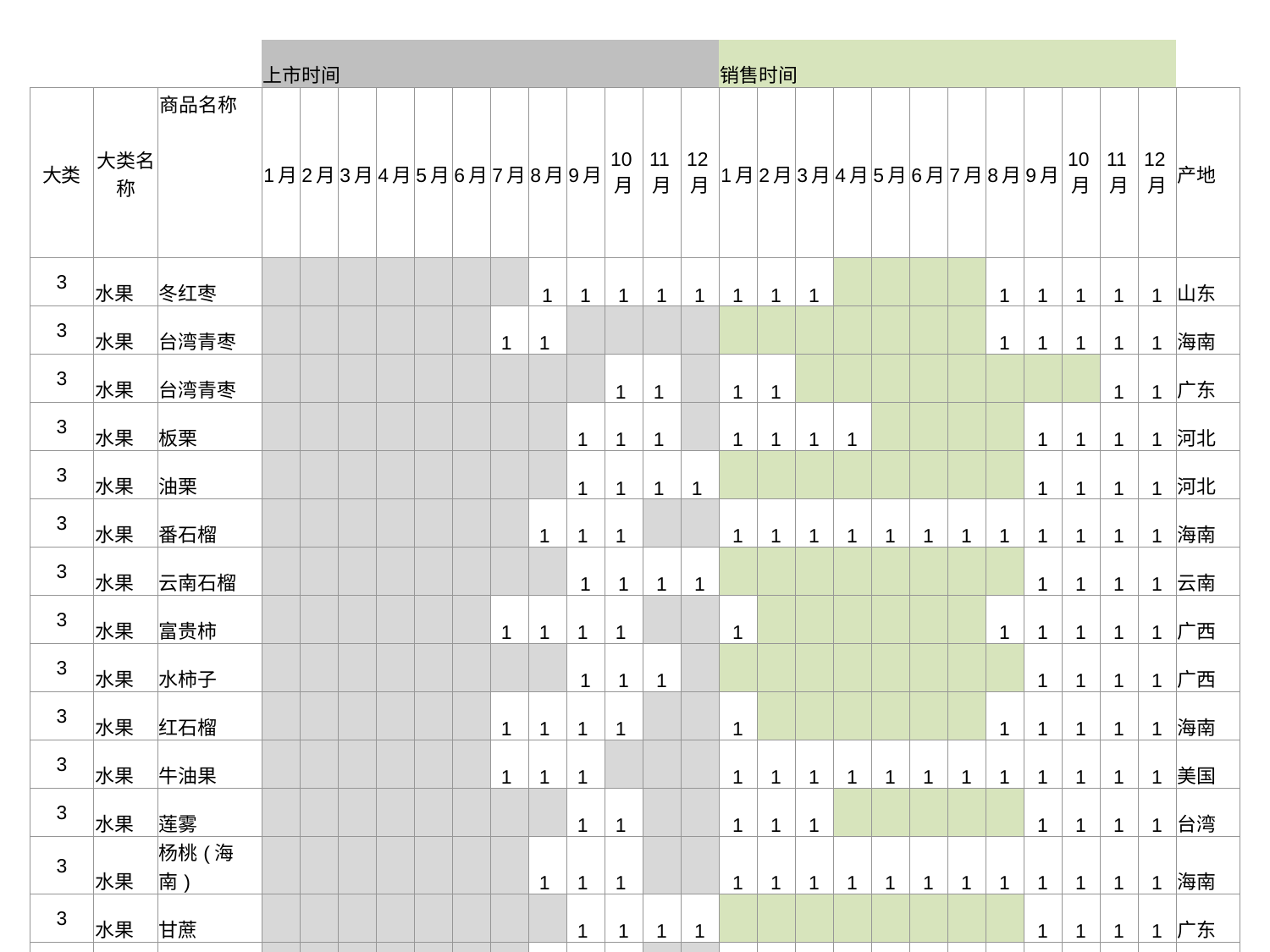

|  |  |  | 上市时间 |  |  |  |  |  |  |  |  |  |  |  | 销售时间 |  |  |  |  |  |  |  |  |  |  |  |  |
| --- | --- | --- | --- | --- | --- | --- | --- | --- | --- | --- | --- | --- | --- | --- | --- | --- | --- | --- | --- | --- | --- | --- | --- | --- | --- | --- | --- |
| 大类 | 大类名称 | 商品名称 | 1月 | 2月 | 3月 | 4月 | 5月 | 6月 | 7月 | 8月 | 9月 | 10月 | 11月 | 12月 | 1月 | 2月 | 3月 | 4月 | 5月 | 6月 | 7月 | 8月 | 9月 | 10月 | 11月 | 12月 | 产地 |
| 3 | 水果 | 冬红枣 |  |  |  |  |  |  |  | 1 | 1 | 1 | 1 | 1 | 1 | 1 | 1 |  |  |  |  | 1 | 1 | 1 | 1 | 1 | 山东 |
| 3 | 水果 | 台湾青枣 |  |  |  |  |  |  | 1 | 1 |  |  |  |  |  |  |  |  |  |  |  | 1 | 1 | 1 | 1 | 1 | 海南 |
| 3 | 水果 | 台湾青枣 |  |  |  |  |  |  |  |  |  | 1 | 1 |  | 1 | 1 |  |  |  |  |  |  |  |  | 1 | 1 | 广东 |
| 3 | 水果 | 板栗 |  |  |  |  |  |  |  |  | 1 | 1 | 1 |  | 1 | 1 | 1 | 1 |  |  |  |  | 1 | 1 | 1 | 1 | 河北 |
| 3 | 水果 | 油栗 |  |  |  |  |  |  |  |  | 1 | 1 | 1 | 1 |  |  |  |  |  |  |  |  | 1 | 1 | 1 | 1 | 河北 |
| 3 | 水果 | 番石榴 |  |  |  |  |  |  |  | 1 | 1 | 1 |  |  | 1 | 1 | 1 | 1 | 1 | 1 | 1 | 1 | 1 | 1 | 1 | 1 | 海南 |
| 3 | 水果 | 云南石榴 |  |  |  |  |  |  |  |  | 1 | 1 | 1 | 1 |  |  |  |  |  |  |  |  | 1 | 1 | 1 | 1 | 云南 |
| 3 | 水果 | 富贵柿 |  |  |  |  |  |  | 1 | 1 | 1 | 1 |  |  | 1 |  |  |  |  |  |  | 1 | 1 | 1 | 1 | 1 | 广西 |
| 3 | 水果 | 水柿子 |  |  |  |  |  |  |  |  | 1 | 1 | 1 |  |  |  |  |  |  |  |  |  | 1 | 1 | 1 | 1 | 广西 |
| 3 | 水果 | 红石榴 |  |  |  |  |  |  | 1 | 1 | 1 | 1 |  |  | 1 |  |  |  |  |  |  | 1 | 1 | 1 | 1 | 1 | 海南 |
| 3 | 水果 | 牛油果 |  |  |  |  |  |  | 1 | 1 | 1 |  |  |  | 1 | 1 | 1 | 1 | 1 | 1 | 1 | 1 | 1 | 1 | 1 | 1 | 美国 |
| 3 | 水果 | 莲雾 |  |  |  |  |  |  |  |  | 1 | 1 |  |  | 1 | 1 | 1 |  |  |  |  |  | 1 | 1 | 1 | 1 | 台湾 |
| 3 | 水果 | 杨桃(海南) |  |  |  |  |  |  |  | 1 | 1 | 1 |  |  | 1 | 1 | 1 | 1 | 1 | 1 | 1 | 1 | 1 | 1 | 1 | 1 | 海南 |
| 3 | 水果 | 甘蔗 |  |  |  |  |  |  |  |  | 1 | 1 | 1 | 1 |  |  |  |  |  |  |  |  | 1 | 1 | 1 | 1 | 广东 |
| 3 | 水果 | 番茄仔 |  |  |  |  |  |  |  | 1 | 1 | 1 |  |  | 1 | 1 | 1 | 1 | 1 | 1 | 1 | 1 | 1 | 1 | 1 | 1 | 海南 |